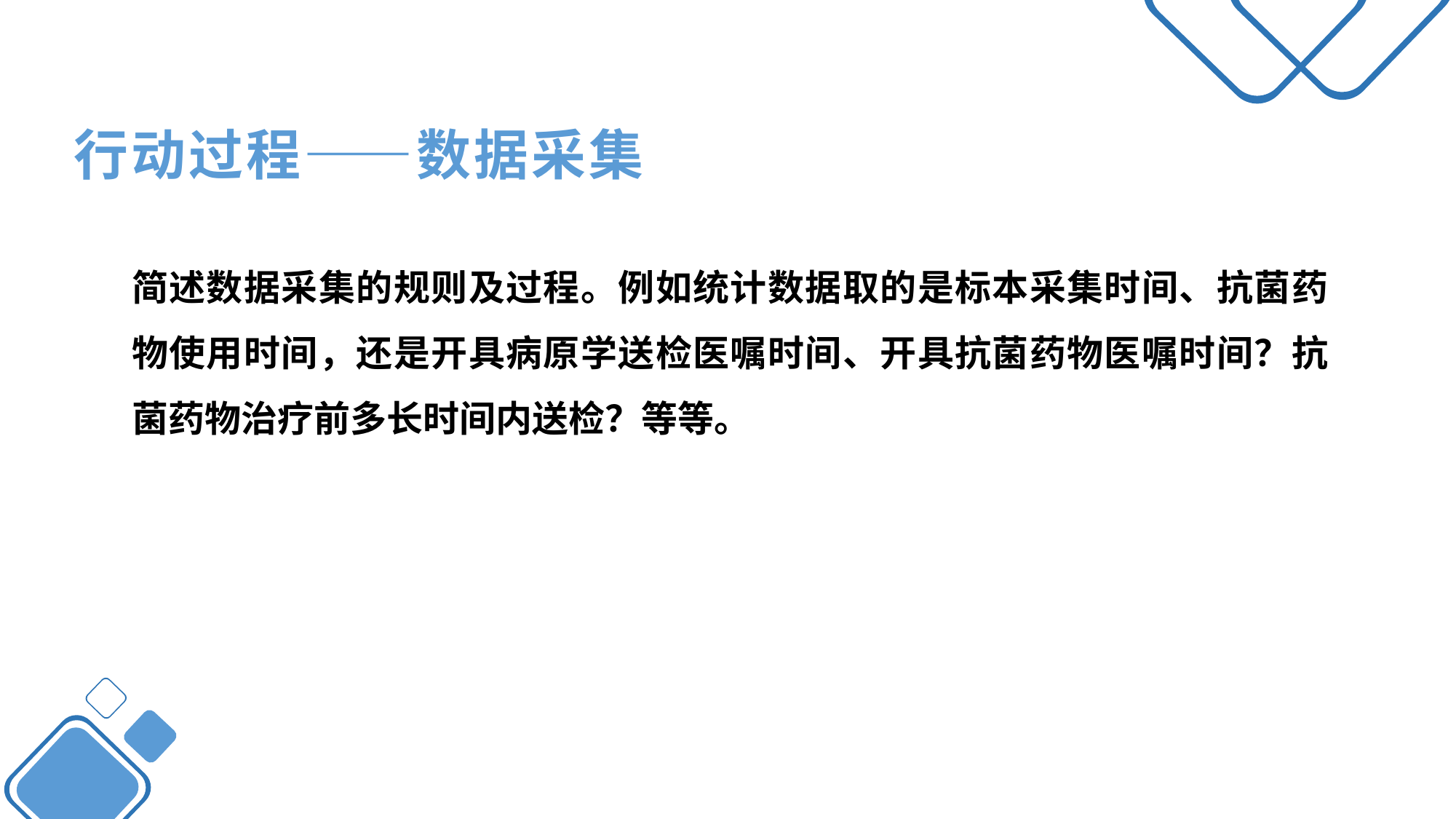

行动过程——数据采集
简述数据采集的规则及过程。例如统计数据取的是标本采集时间、抗菌药物使用时间，还是开具病原学送检医嘱时间、开具抗菌药物医嘱时间？抗菌药物治疗前多长时间内送检？等等。